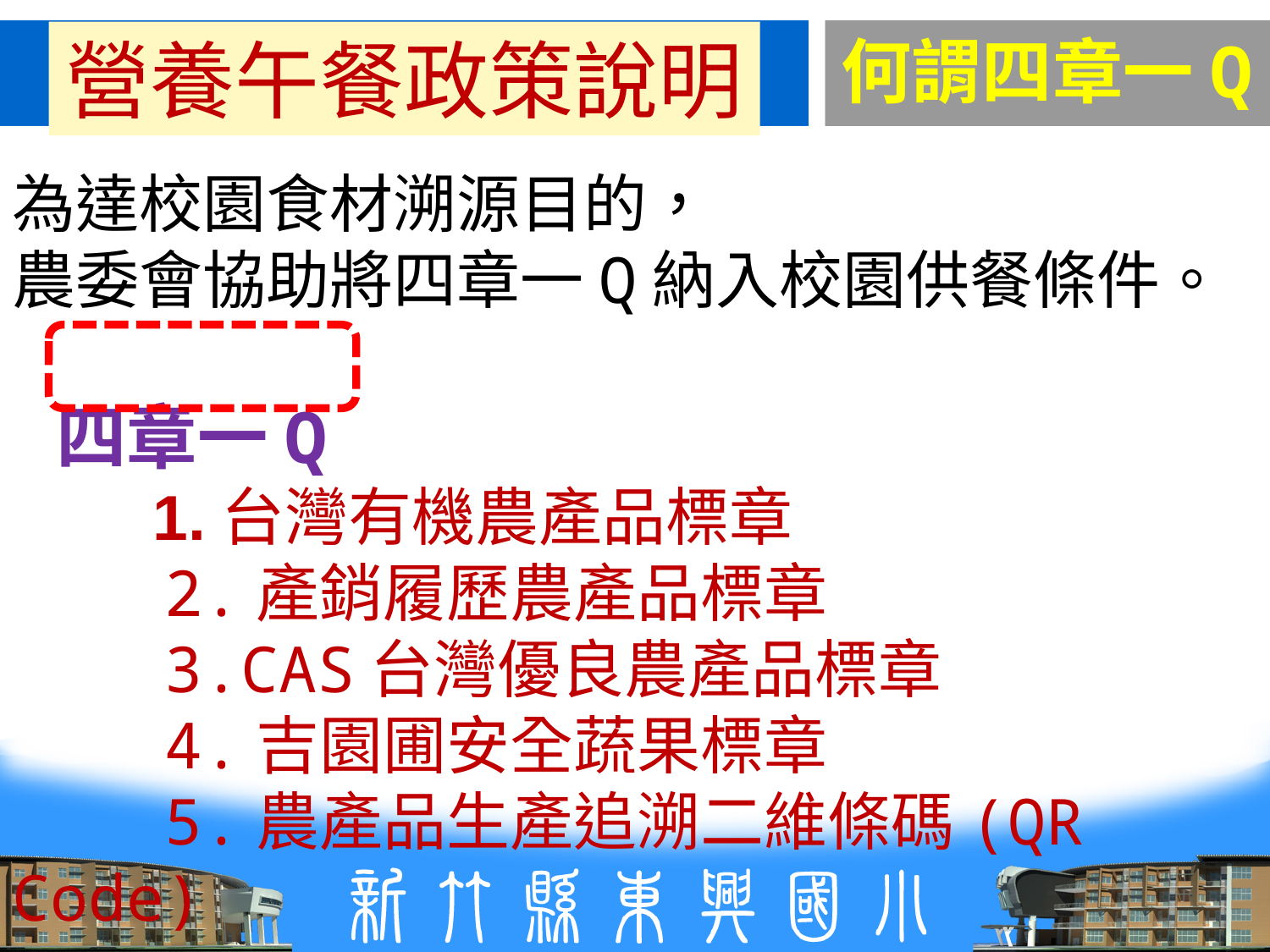

營養午餐政策說明
何謂四章一Q

為達校園食材溯源目的，
農委會協助將四章一Q納入校園供餐條件。
  四章一Q
        1.台灣有機農產品標章
    2.產銷履歷農產品標章
    3.CAS台灣優良農產品標章
    4.吉園圃安全蔬果標章
    5.農產品生產追溯二維條碼(QR Code)